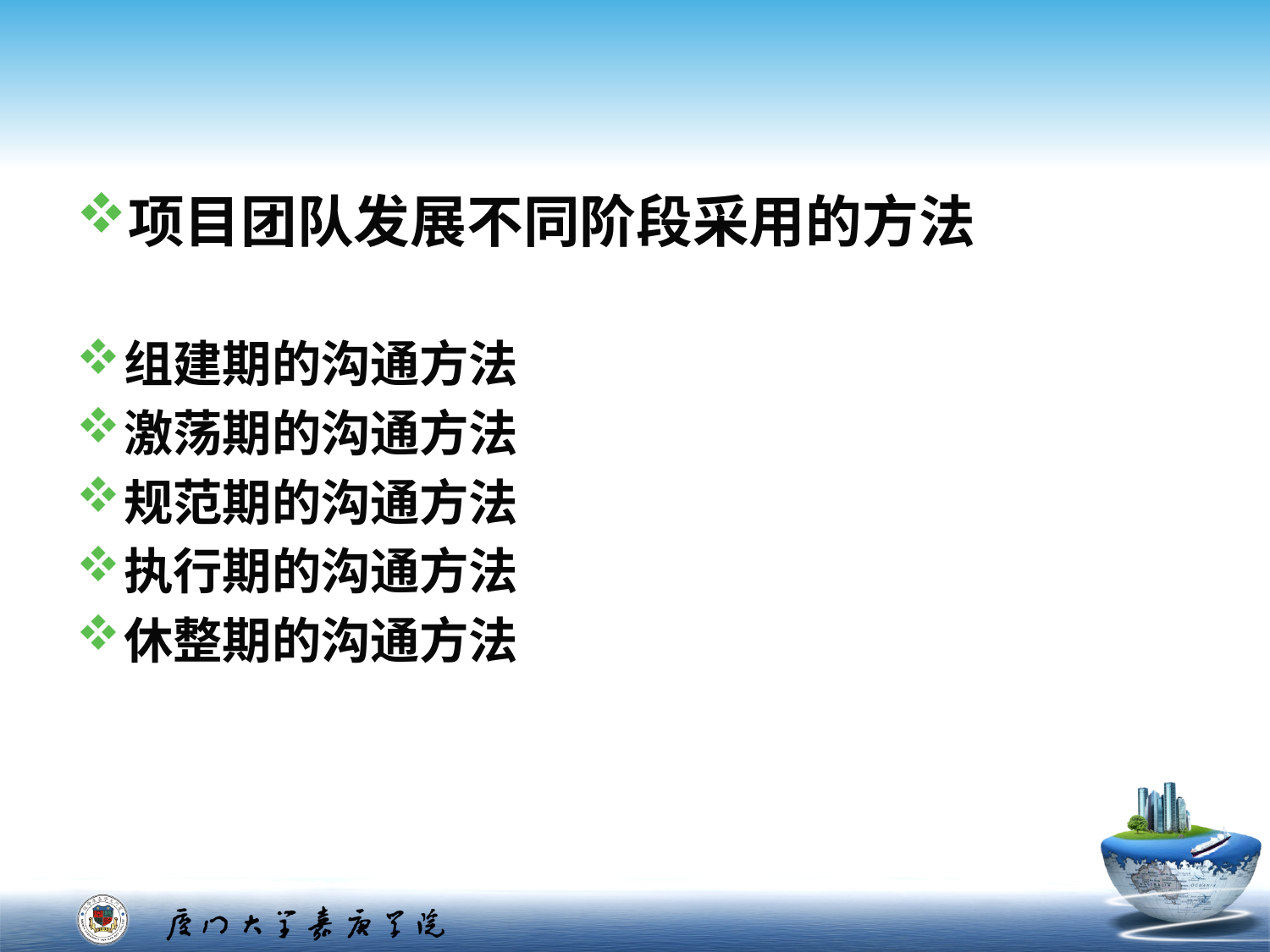

项目团队发展不同阶段采用的方法

组建期的沟通方法
激荡期的沟通方法
规范期的沟通方法
执行期的沟通方法
休整期的沟通方法